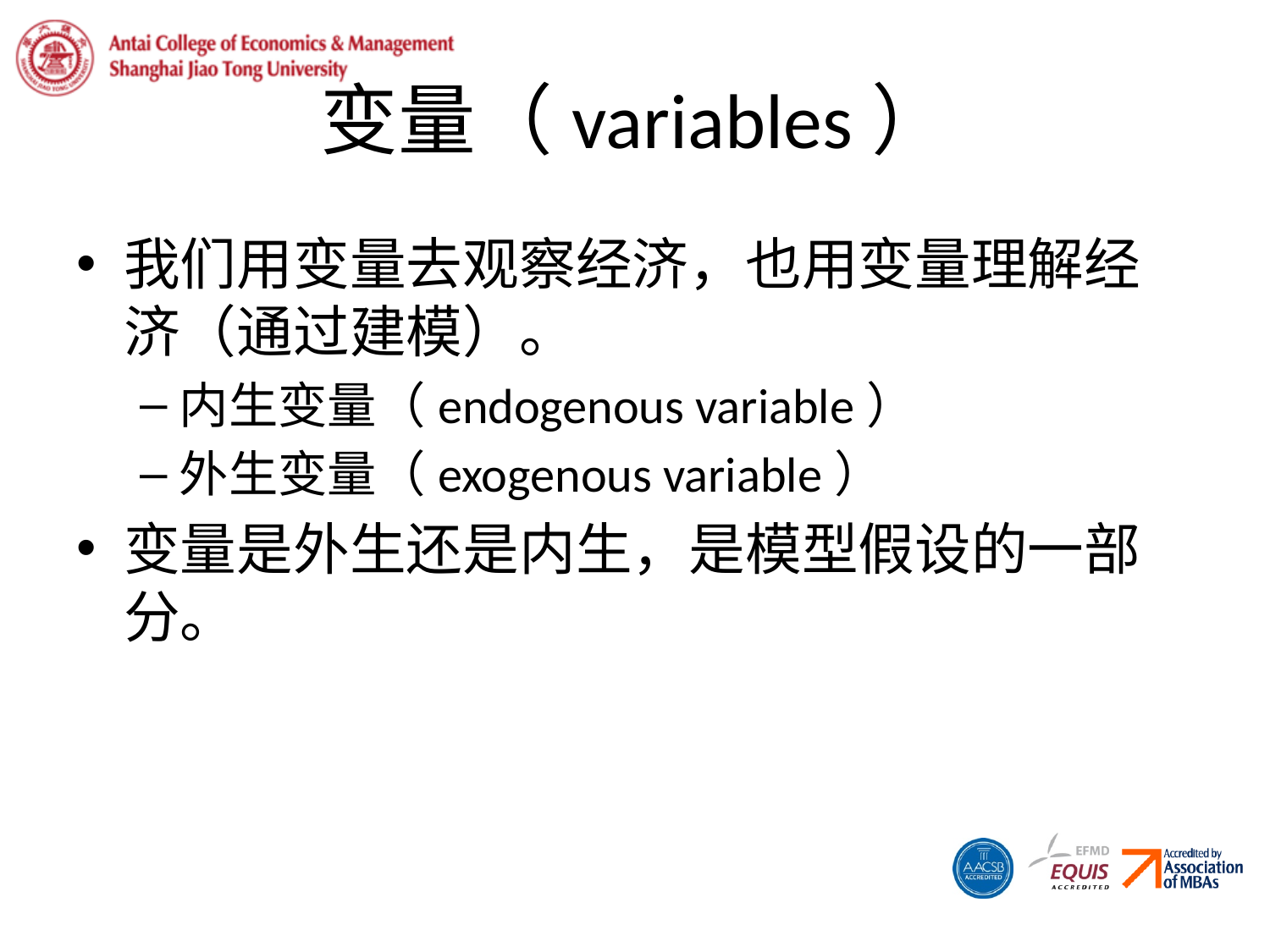

# 变量（variables）
我们用变量去观察经济，也用变量理解经济（通过建模）。
内生变量（endogenous variable）
外生变量（exogenous variable）
变量是外生还是内生，是模型假设的一部分。